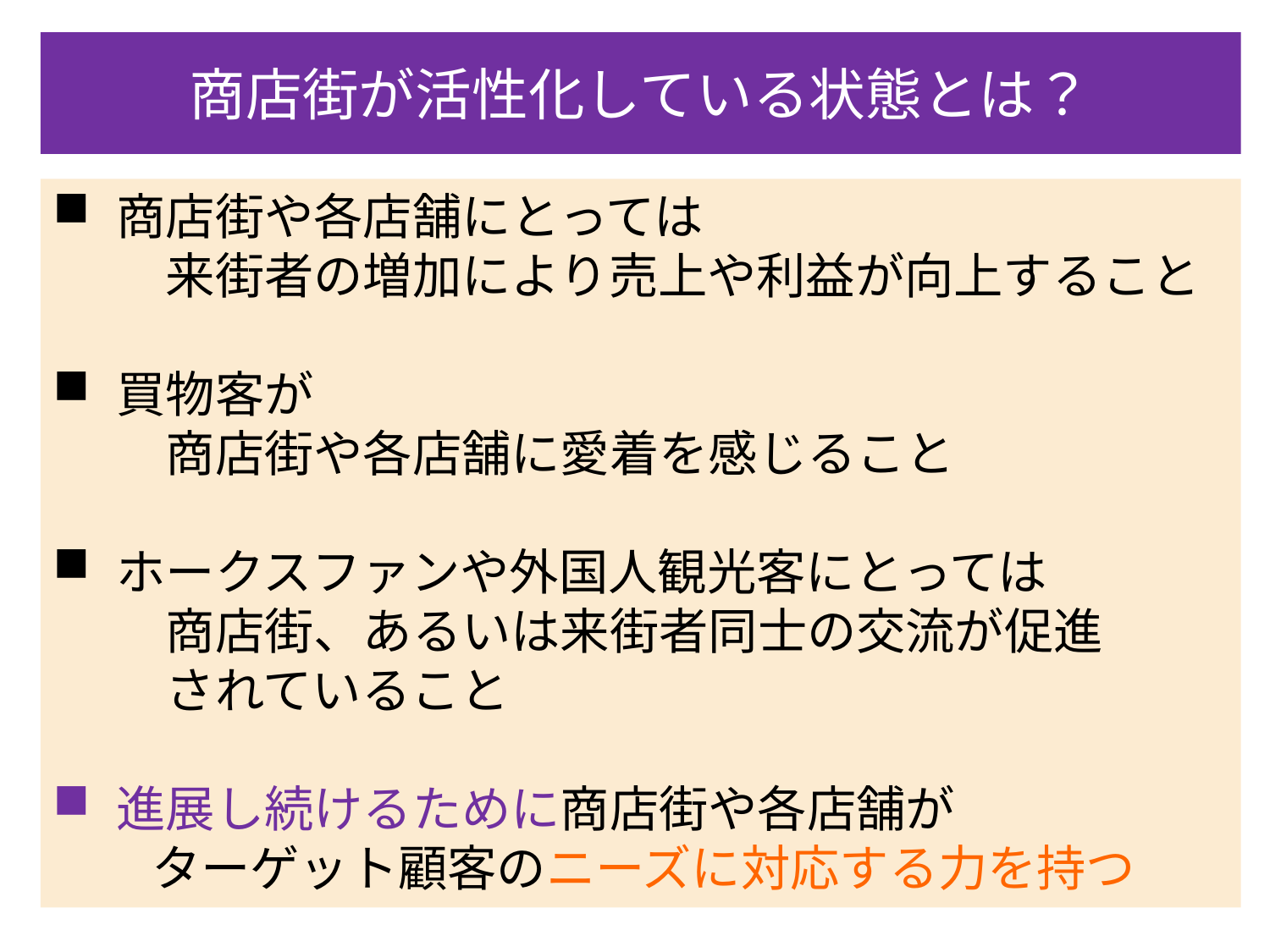

商店街が活性化している状態とは？
商店街や各店舗にとっては
　来街者の増加により売上や利益が向上すること

買物客が
　商店街や各店舗に愛着を感じること

ホークスファンや外国人観光客にとっては
　商店街、あるいは来街者同士の交流が促進
　されていること

進展し続けるために商店街や各店舗が
　　ターゲット顧客のニーズに対応する力を持つ